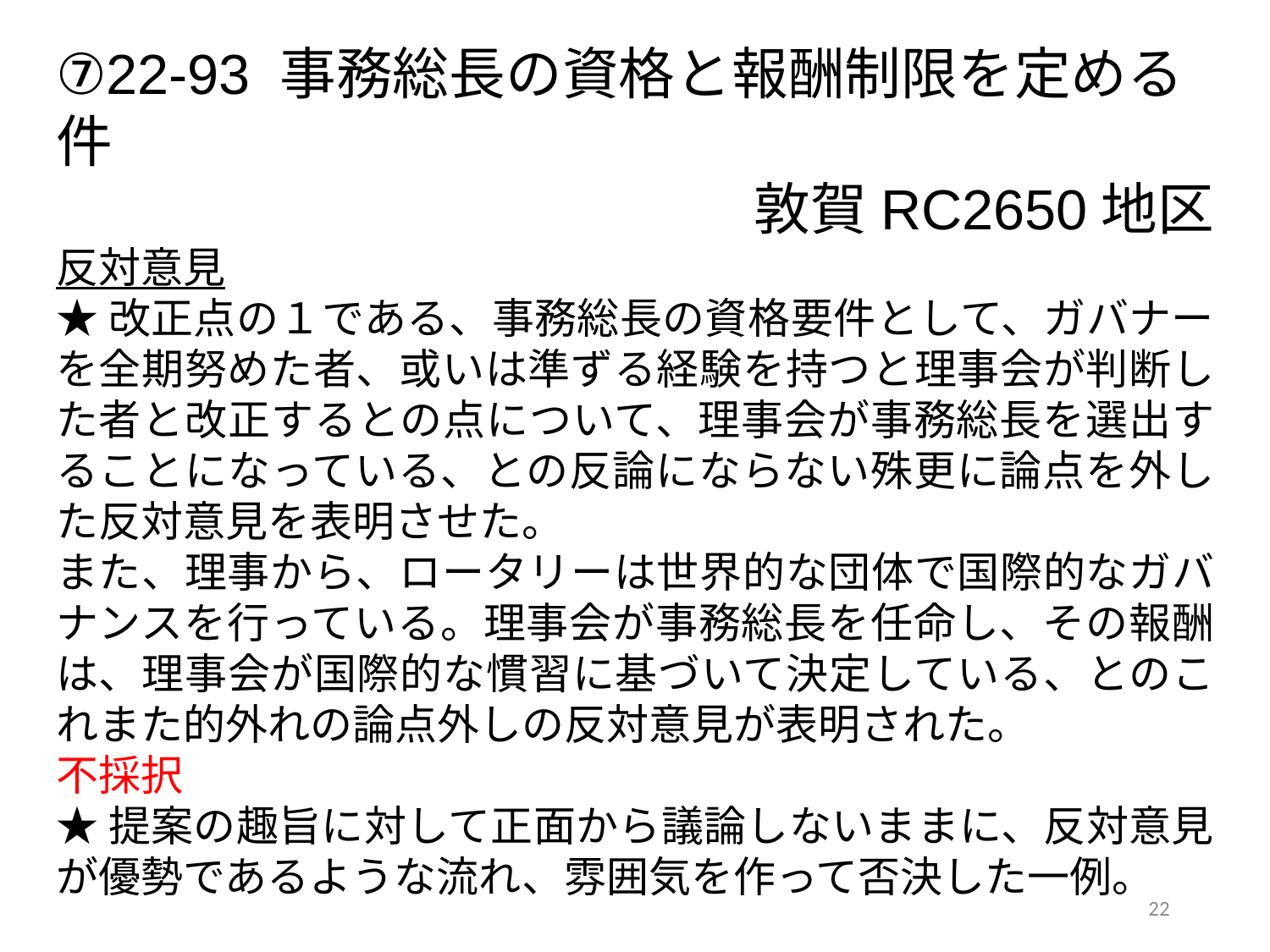

⑦22-93 事務総長の資格と報酬制限を定める件
敦賀RC2650地区
反対意見
★改正点の１である、事務総長の資格要件として、ガバナーを全期努めた者、或いは準ずる経験を持つと理事会が判断した者と改正するとの点について、理事会が事務総長を選出することになっている、との反論にならない殊更に論点を外した反対意見を表明させた。
また、理事から、ロータリーは世界的な団体で国際的なガバナンスを行っている。理事会が事務総長を任命し、その報酬は、理事会が国際的な慣習に基づいて決定している、とのこれまた的外れの論点外しの反対意見が表明された。
不採択
★提案の趣旨に対して正面から議論しないままに、反対意見が優勢であるような流れ、雰囲気を作って否決した一例。
22